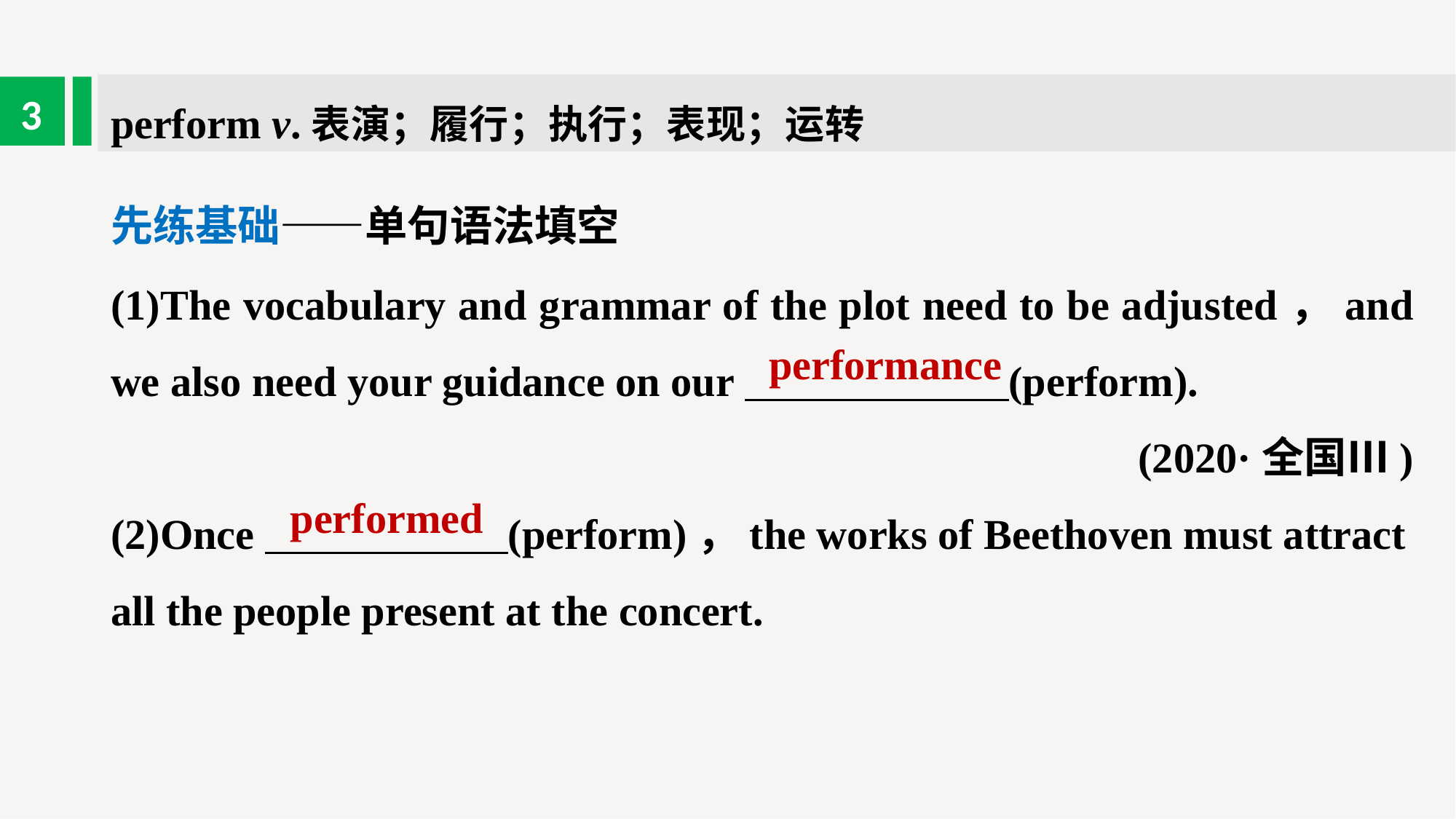

perform v.表演；履行；执行；表现；运转

3
先练基础——单句语法填空
(1)The vocabulary and grammar of the plot need to be adjusted，and we also need your guidance on our                          (perform).
(2020·全国Ⅲ)
(2)Once                        (perform)，the works of Beethoven must attract all the people present at the concert.
performance
performed